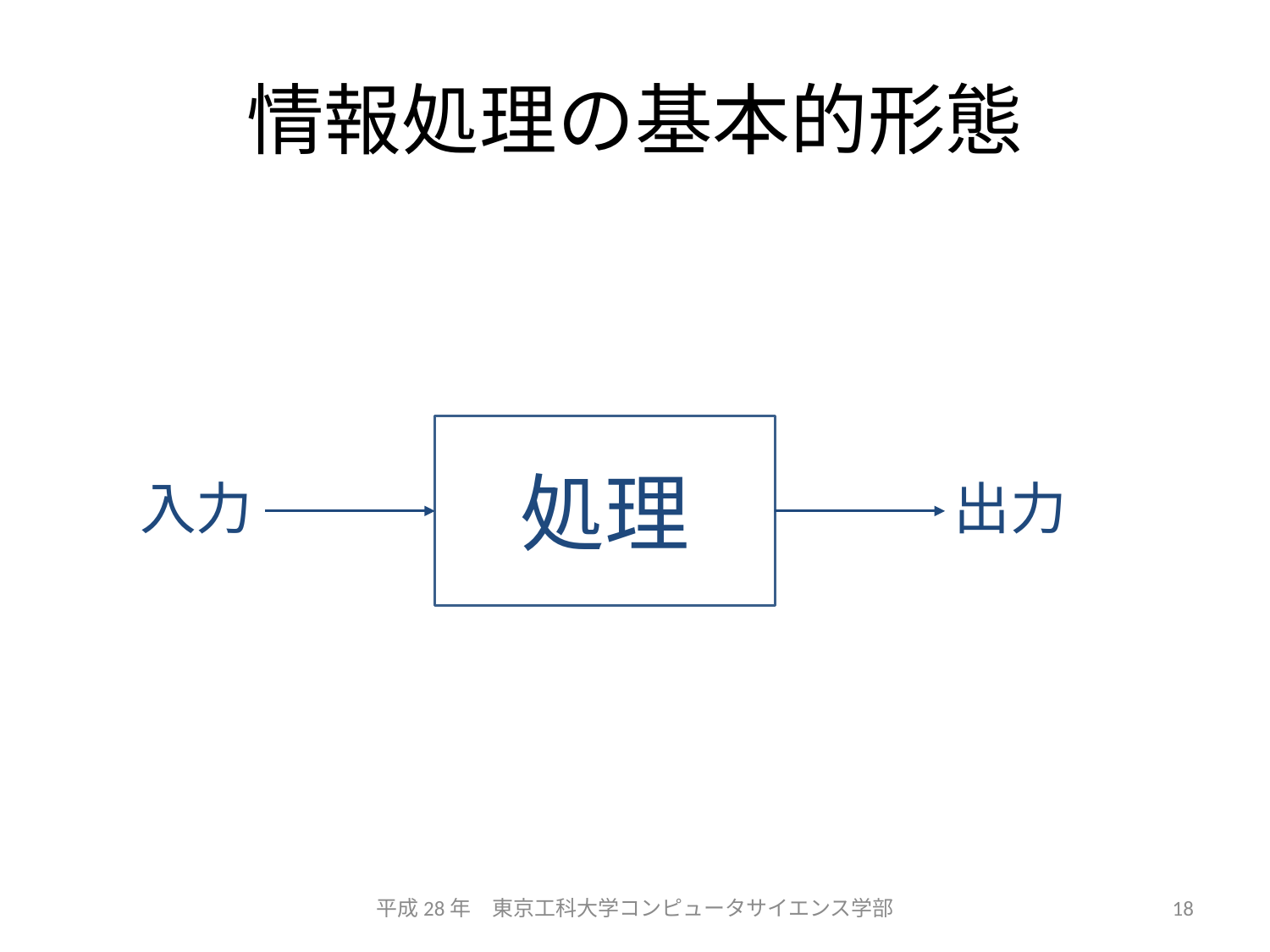

# 情報処理の基本的形態
処理
入力
出力
平成28年　東京工科大学コンピュータサイエンス学部
18